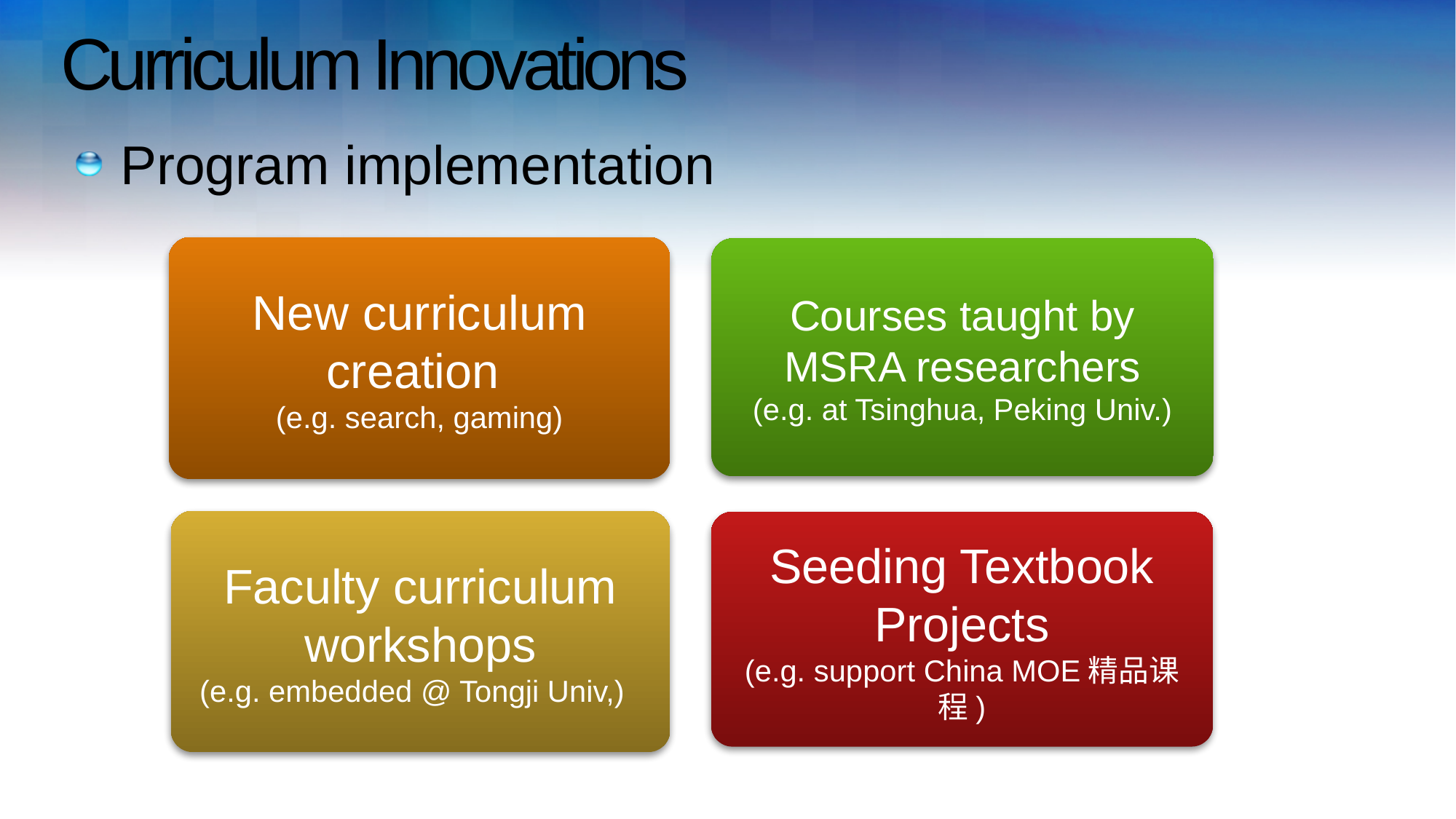

# Curriculum Innovations
Program implementation
New curriculum creation
(e.g. search, gaming)
Courses taught by MSRA researchers
(e.g. at Tsinghua, Peking Univ.)
Faculty curriculum workshops
(e.g. embedded @ Tongji Univ,)
Seeding Textbook Projects
(e.g. support China MOE精品课程)